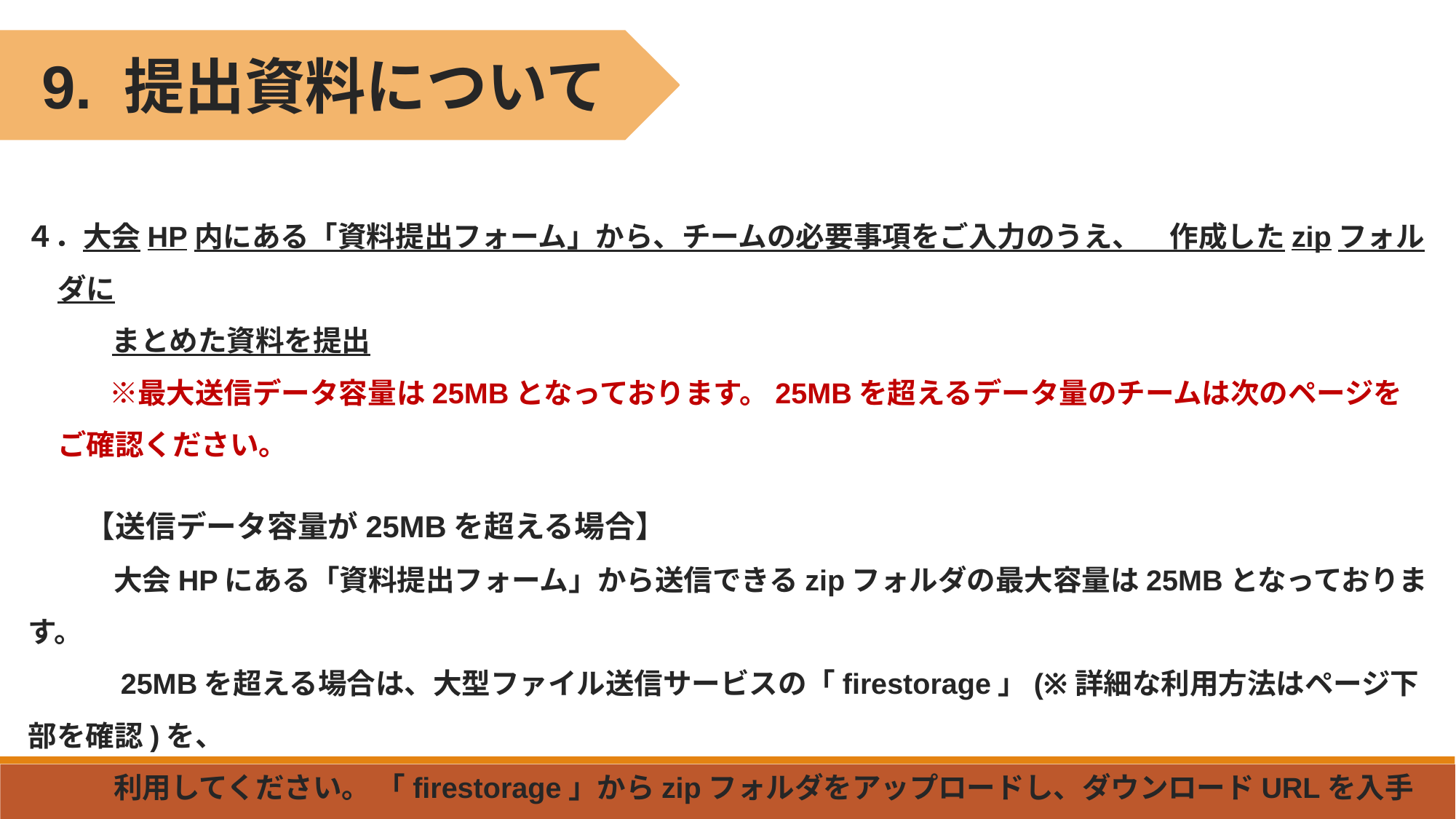

9. 提出資料について
４．大会HP内にある「資料提出フォーム」から、チームの必要事項をご入力のうえ、　作成したzipフォルダに
　　　まとめた資料を提出
   　　※最大送信データ容量は25MBとなっております。25MBを超えるデータ量のチームは次のページをご確認ください。

　　【送信データ容量が25MBを超える場合】
　　　大会HPにある「資料提出フォーム」から送信できるzipフォルダの最大容量は25MBとなっております。
　　　25MBを超える場合は、大型ファイル送信サービスの「firestorage」(※詳細な利用方法はページ下部を確認)を、
　　　利用してください。 「firestorage」からzipフォルダをアップロードし、ダウンロードURLを入手してください。
　　　ダウンロードURLを入手後、大会HPにある「資料提出フォーム」にチームの必要事項とダウンロードURLを入
　　　力し、提出を済ませてください。